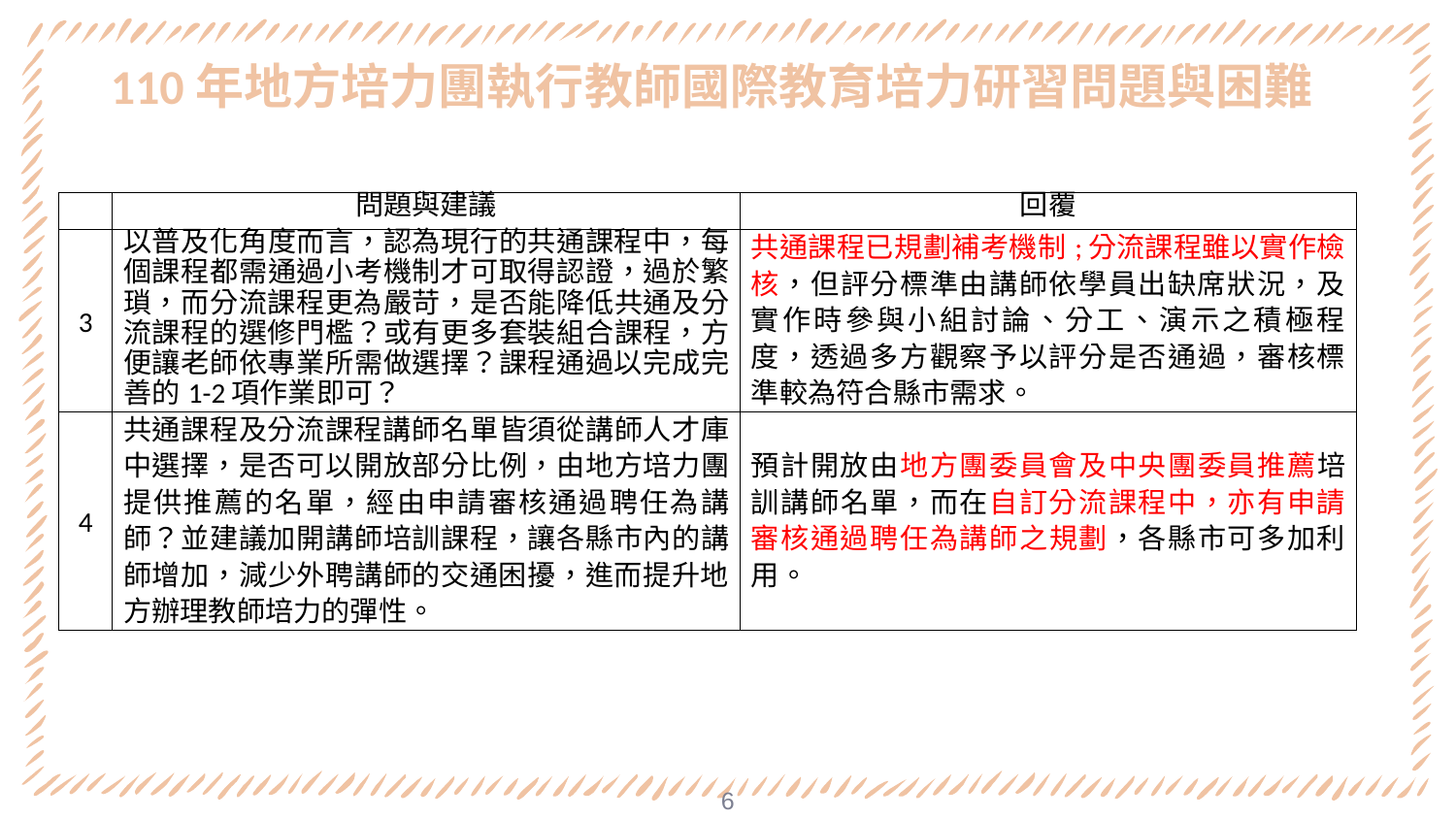

# 110年地方培力團執行教師國際教育培力研習問題與困難
|  | 問題與建議 | 回覆 |
| --- | --- | --- |
| 3 | 以普及化角度而言，認為現行的共通課程中，每個課程都需通過小考機制才可取得認證，過於繁瑣，而分流課程更為嚴苛，是否能降低共通及分流課程的選修門檻？或有更多套裝組合課程，方便讓老師依專業所需做選擇？課程通過以完成完善的1-2項作業即可？ | 共通課程已規劃補考機制;分流課程雖以實作檢核，但評分標準由講師依學員出缺席狀況，及實作時參與小組討論、分工、演示之積極程度，透過多方觀察予以評分是否通過，審核標準較為符合縣市需求。 |
| 4 | 共通課程及分流課程講師名單皆須從講師人才庫中選擇，是否可以開放部分比例，由地方培力團提供推薦的名單，經由申請審核通過聘任為講師？並建議加開講師培訓課程，讓各縣市內的講師增加，減少外聘講師的交通困擾，進而提升地方辦理教師培力的彈性。 | 預計開放由地方團委員會及中央團委員推薦培訓講師名單，而在自訂分流課程中，亦有申請審核通過聘任為講師之規劃，各縣市可多加利用。 |
6